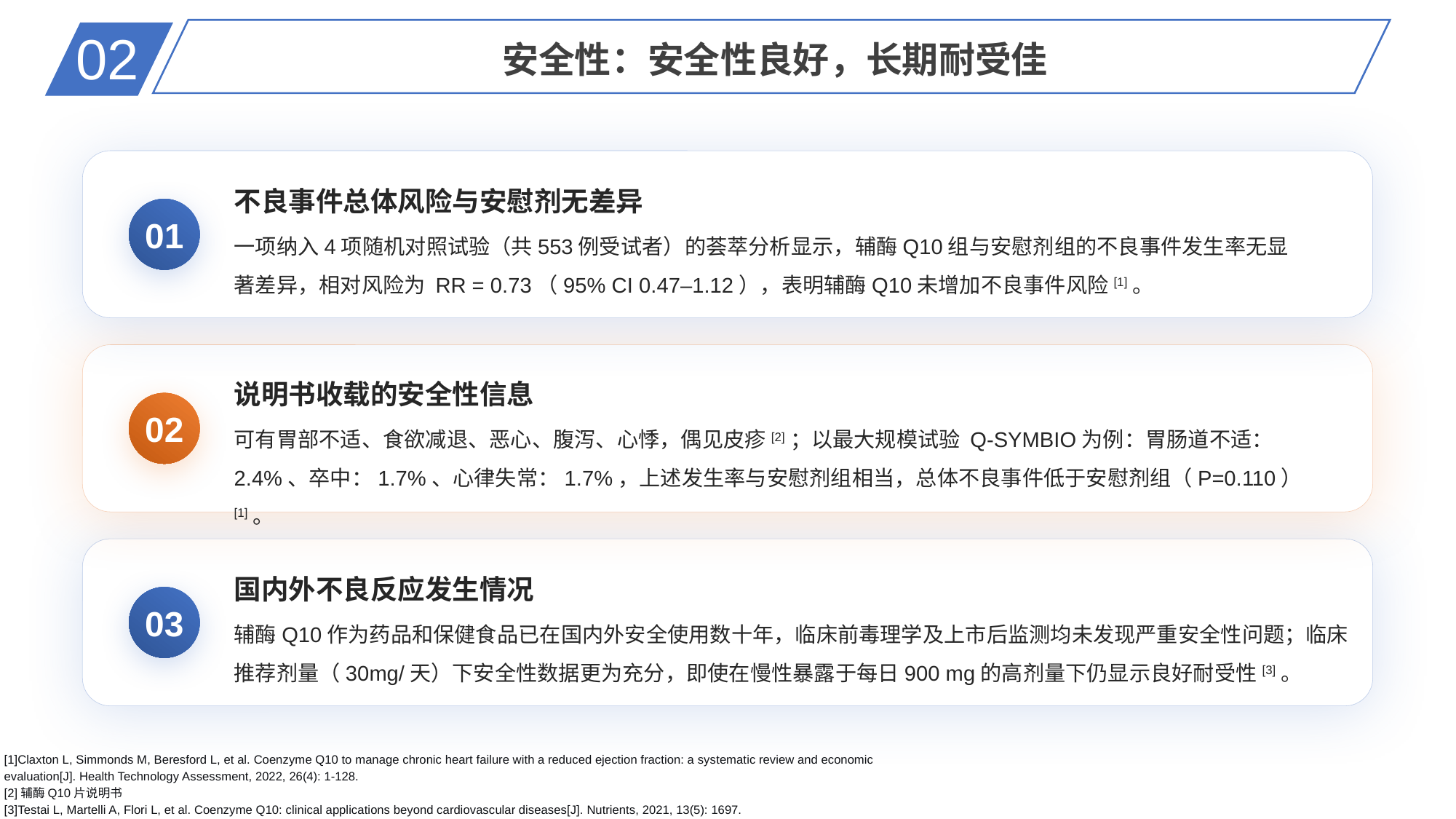

02

安全性：安全性良好，长期耐受佳

不良事件总体风险与安慰剂无差异
01
一项纳入4项随机对照试验（共553例受试者）的荟萃分析显示，辅酶Q10组与安慰剂组的不良事件发生率无显著差异，相对风险为 RR = 0.73（95% CI 0.47–1.12），表明辅酶Q10未增加不良事件风险[1]。

说明书收载的安全性信息
02
可有胃部不适、食欲减退、恶心、腹泻、心悸，偶见皮疹[2]；以最大规模试验 Q-SYMBIO为例：胃肠道不适：2.4%、卒中：1.7%、心律失常：1.7%，上述发生率与安慰剂组相当，总体不良事件低于安慰剂组（P=0.110）[1]。

国内外不良反应发生情况
03
辅酶Q10作为药品和保健食品已在国内外安全使用数十年，临床前毒理学及上市后监测均未发现严重安全性问题；临床推荐剂量（30mg/天）下安全性数据更为充分，即使在慢性暴露于每日900 mg的高剂量下仍显示良好耐受性[3]。
[1]Claxton L, Simmonds M, Beresford L, et al. Coenzyme Q10 to manage chronic heart failure with a reduced ejection fraction: a systematic review and economic evaluation[J]. Health Technology Assessment, 2022, 26(4): 1-128.
[2]辅酶Q10片说明书
[3]Testai L, Martelli A, Flori L, et al. Coenzyme Q10: clinical applications beyond cardiovascular diseases[J]. Nutrients, 2021, 13(5): 1697.